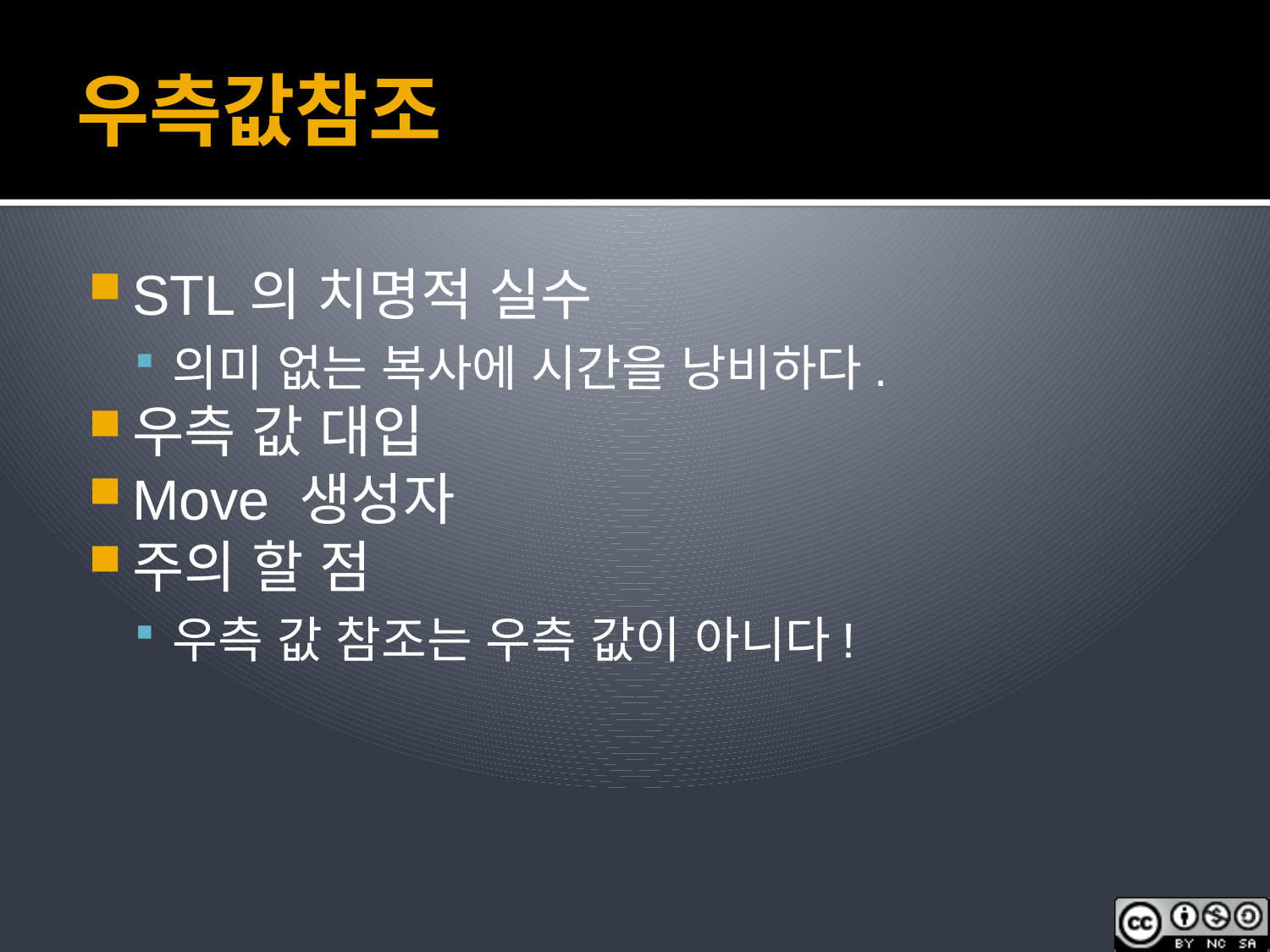

# 우측값참조
STL의 치명적 실수
의미 없는 복사에 시간을 낭비하다.
우측 값 대입
Move 생성자
주의 할 점
우측 값 참조는 우측 값이 아니다!